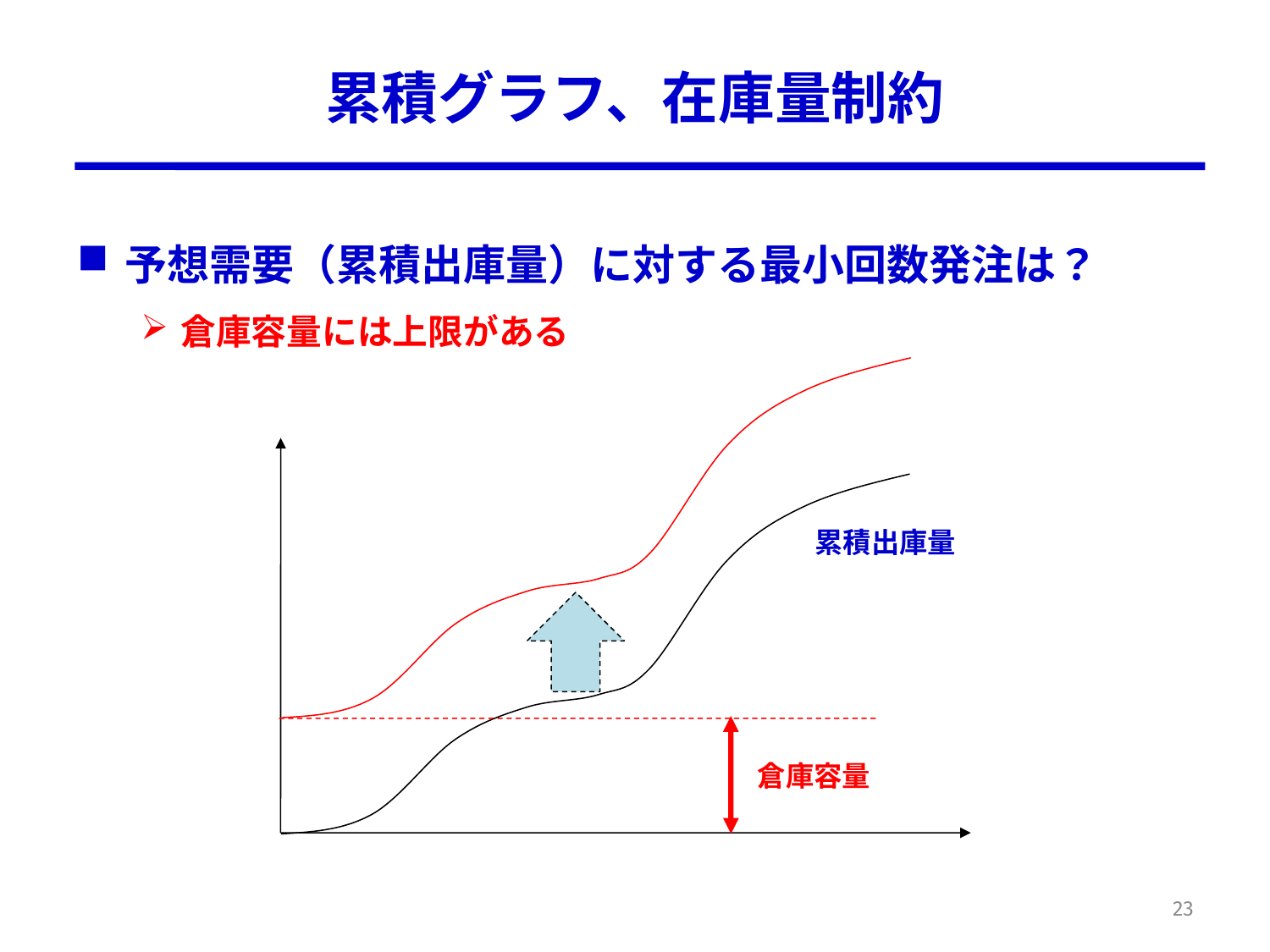

# 累積グラフ、在庫量制約
予想需要（累積出庫量）に対する最小回数発注は？
倉庫容量には上限がある

累積出庫量

倉庫容量

23